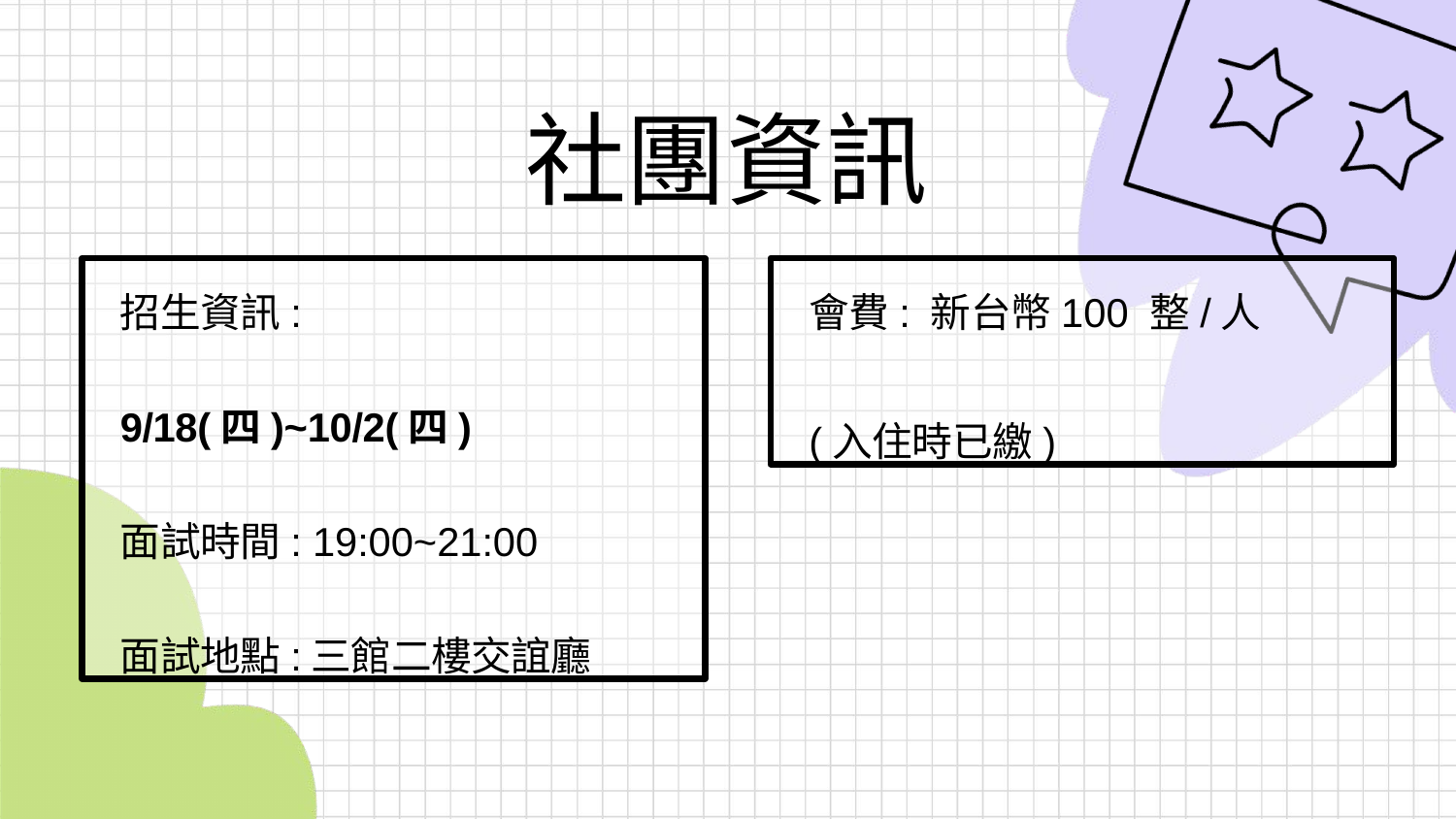

# 社團資訊
招生資訊:

9/18(四)~10/2(四)

面試時間: 19:00~21:00

面試地點:三館二樓交誼廳
會費: 新台幣100 整/人

(入住時已繳)